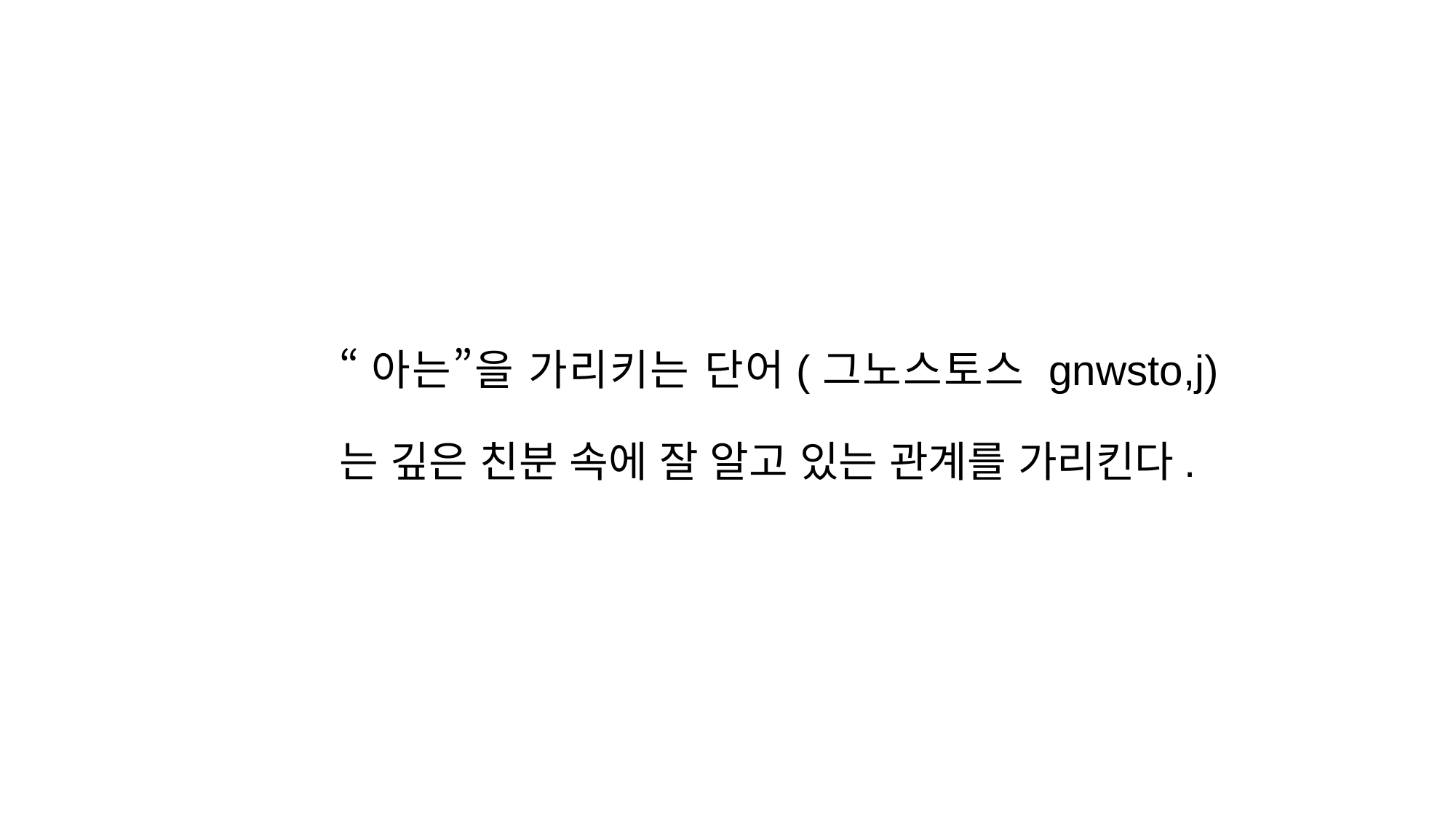

“아는”을 가리키는 단어(그노스토스 gnwsto,j)는 깊은 친분 속에 잘 알고 있는 관계를 가리킨다.